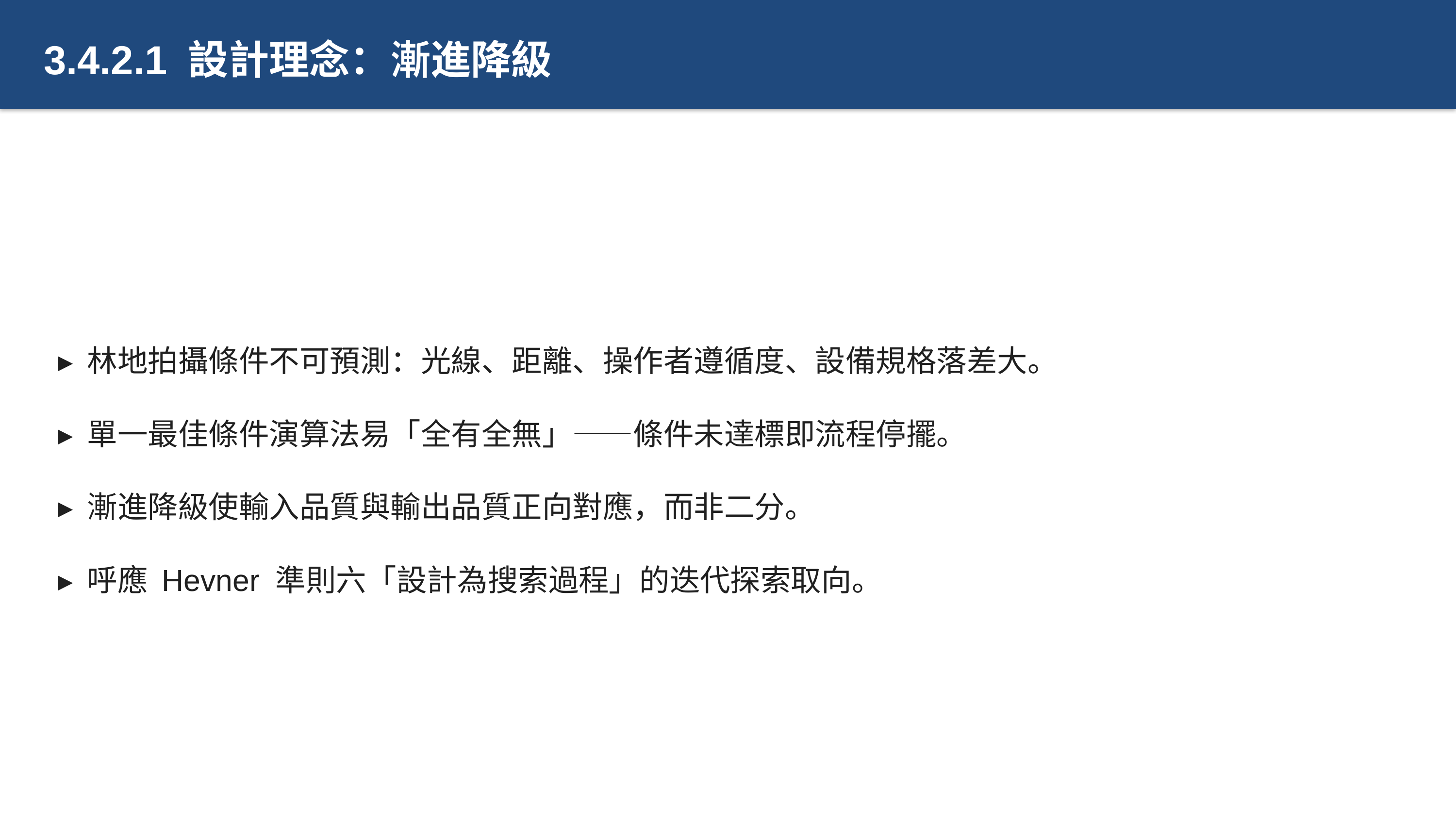

3.4.2.1 設計理念：漸進降級
▸ 林地拍攝條件不可預測：光線、距離、操作者遵循度、設備規格落差大。
▸ 單一最佳條件演算法易「全有全無」——條件未達標即流程停擺。
▸ 漸進降級使輸入品質與輸出品質正向對應，而非二分。
▸ 呼應 Hevner 準則六「設計為搜索過程」的迭代探索取向。